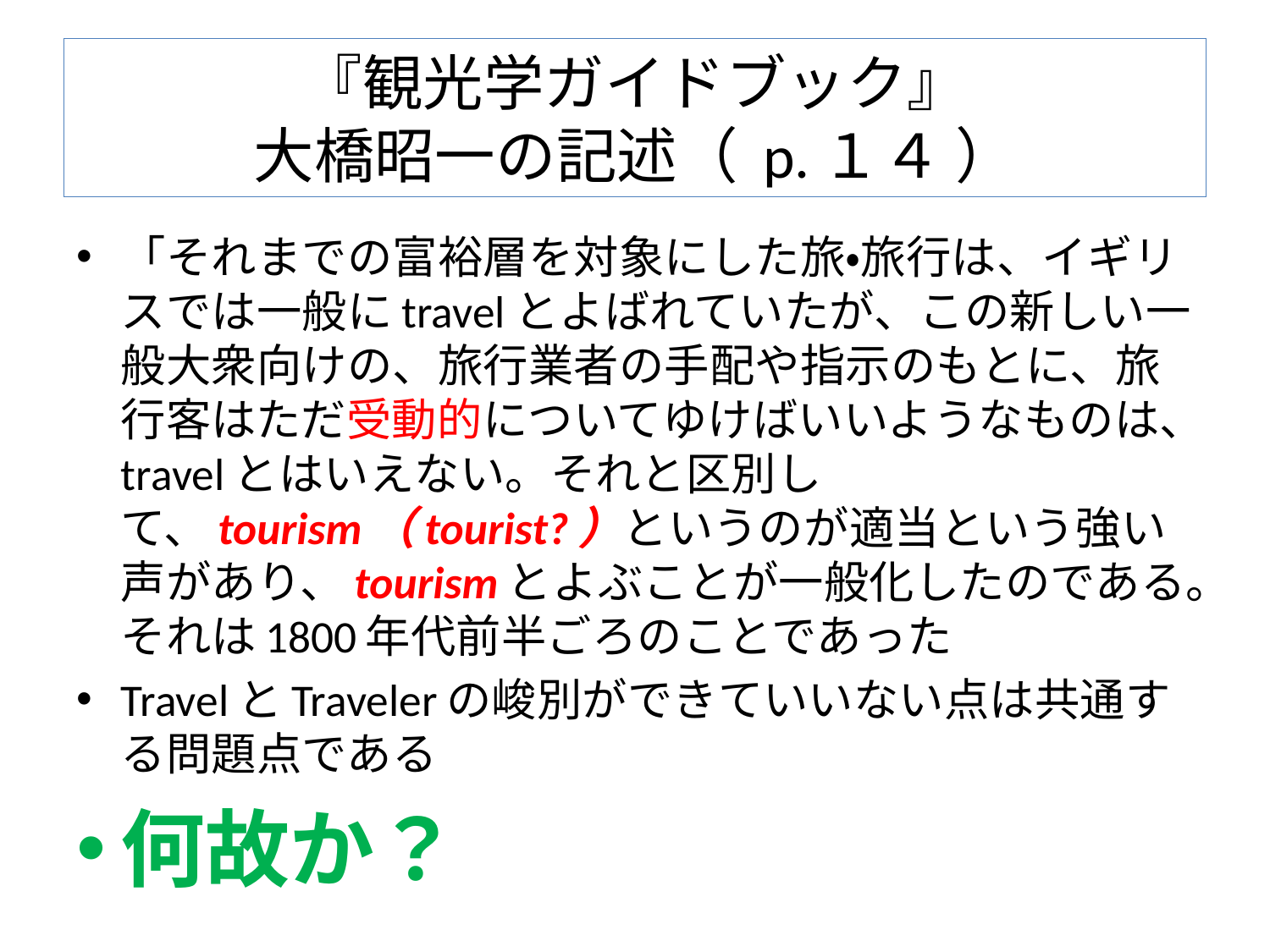

# 『観光学ガイドブック』 大橋昭一の記述（ p.１４ ）
「それまでの富裕層を対象にした旅・旅行は、イギリスでは一般にtravelとよばれていたが、この新しい一般大衆向けの、旅行業者の手配や指示のもとに、旅行客はただ受動的についてゆけばいいようなものは、travelとはいえない。それと区別して、tourism（tourist?）というのが適当という強い声があり、tourismとよぶことが一般化したのである。それは1800年代前半ごろのことであった
TravelとTravelerの峻別ができていいない点は共通する問題点である
何故か？